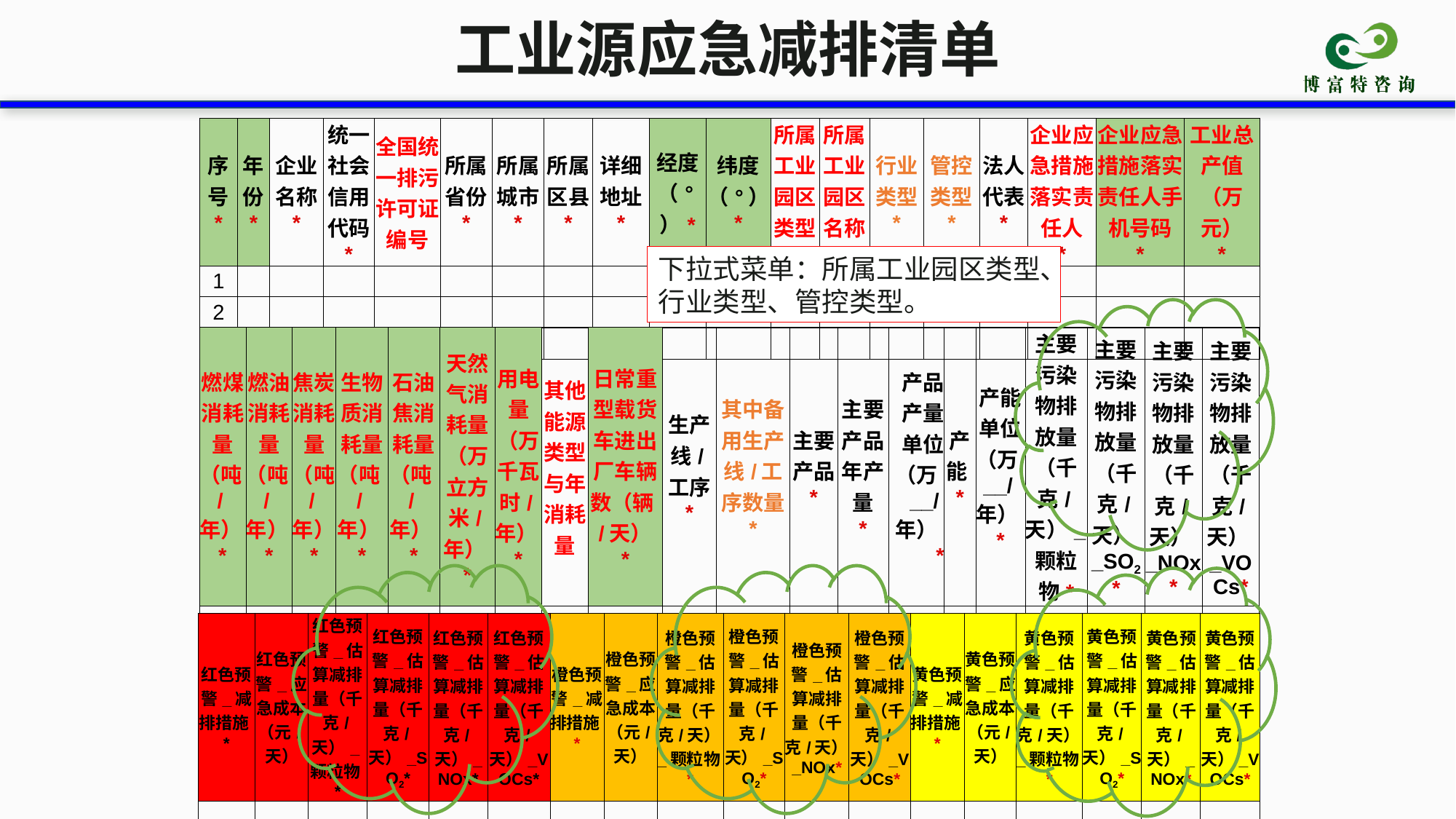

工业源应急减排清单

| 序号 \* | 年份 \* | 企业 名称 \* | 统一社会信用代码 \* | 全国统一排污许可证编号 | 所属 省份 \* | 所属 城市 \* | 所属区县 \* | 详细 地址 \* | 经度（°）\* | 纬度（°） \* | 所属工业园区类型 \* | 所属工业园区名称 \* | 行业 类型 \* | 管控 类型 \* | 法人代表 \* | 企业应急措施落实责任人 \* | 企业应急措施落实责任人手机号码 \* | 工业总产值（万元） \* |
| --- | --- | --- | --- | --- | --- | --- | --- | --- | --- | --- | --- | --- | --- | --- | --- | --- | --- | --- |
| 1 |  |  |  |  |  |  |  |  |  |  |  |  |  |  |  |  |  |  |
| 2 |  |  |  |  |  |  |  |  |  |  |  |  |  |  |  |  |  |  |
| 3 |  |  |  |  |  |  |  |  |  |  |  |  |  |  |  |  |  |  |
下拉式菜单：所属工业园区类型、行业类型、管控类型。

| 燃煤消耗量（吨/年）\* | 燃油消耗量（吨/年）\* | 焦炭消耗量（吨/年）\* | 生物质消耗量（吨/年）\* | 石油焦消耗量（吨/年）\* | 天然气消耗量（万立方米/年）\* | 用电量（万千瓦时/年）\* | 其他能源类型与年消耗量 | 日常重型载货车进出厂车辆数（辆/天） \* | 生产线/工序 \* | 其中备用生产线/工序数量 \* | 主要产品 \* | 主要产品年产量 \* | 产品产量单位（万\_\_/年）\* | 产能\* | 产能单位（万\_\_/年）\* | 主要污染物排放量（千克/天）\_颗粒物\* | 主要污染物排放量（千克/天）\_SO2 \* | 主要污染物排放量（千克/天）\_NOx \* | 主要污染物排放量（千克/天）\_VOCs\* |
| --- | --- | --- | --- | --- | --- | --- | --- | --- | --- | --- | --- | --- | --- | --- | --- | --- | --- | --- | --- |
|  |  |  |  |  |  |  |  |  |  |  |  |  |  |  |  |  |  |  |  |
|  |  |  |  |  |  |  |  |  |  |  |  |  |  |  |  |  |  |  |  |
|  |  |  |  |  |  |  |  |  |  |  |  |  |  |  |  |  |  |  |  |

| 红色预警\_减排措施\* | 红色预警\_应急成本（元/天） | 红色预警\_估算减排量（千克/天）\_颗粒物\* | 红色预警\_估算减排量（千克/天）\_SO2\* | 红色预警\_估算减排量（千克/天）\_NOx\* | 红色预警\_估算减排量（千克/天）\_VOCs\* | 橙色预警\_减排措施\* | 橙色预警\_应急成本（元/天） | 橙色预警\_估算减排量（千克/天）\_颗粒物\* | 橙色预警\_估算减排量（千克/天）\_SO2\* | 橙色预警\_估算减排量（千克/天）\_NOx\* | 橙色预警\_估算减排量（千克/天）\_VOCs\* | 黄色预警\_减排措施\* | 黄色预警\_应急成本（元/天） | 黄色预警\_估算减排量（千克/天）\_颗粒物\* | 黄色预警\_估算减排量（千克/天）\_SO2\* | 黄色预警\_估算减排量（千克/天）\_NOx\* | 黄色预警\_估算减排量（千克/天）\_VOCs\* |
| --- | --- | --- | --- | --- | --- | --- | --- | --- | --- | --- | --- | --- | --- | --- | --- | --- | --- |
|  |  |  |  |  |  |  |  |  |  |  |  |  |  |  |  |  |  |
|  |  |  |  |  |  |  |  |  |  |  |  |  |  |  |  |  |  |
|  |  |  |  |  |  |  |  |  |  |  |  |  |  |  |  |  |  |